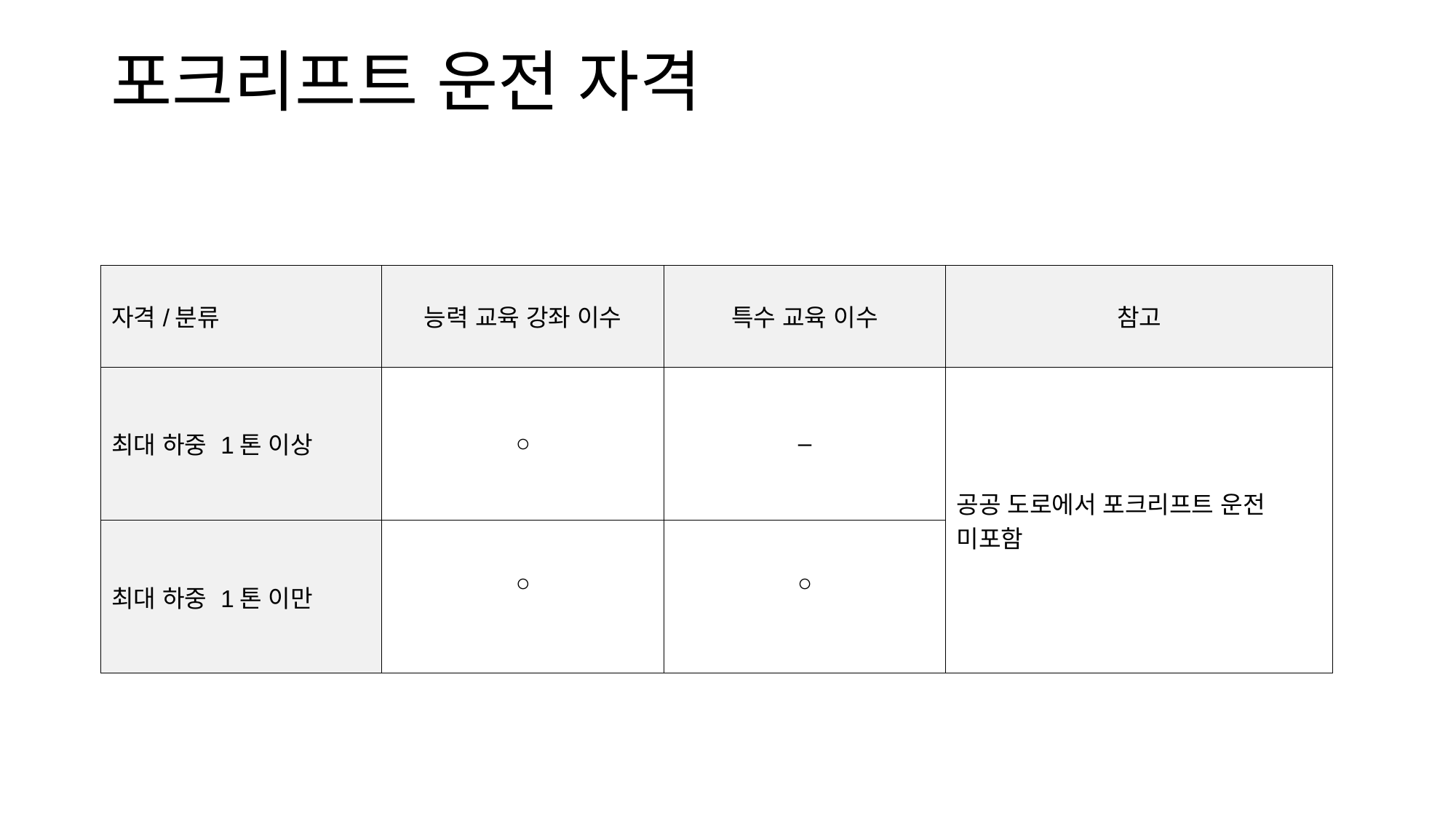

# 포크리프트 운전 자격
| 자격/분류 | 능력 교육 강좌 이수 | 특수 교육 이수 | 참고 |
| --- | --- | --- | --- |
| 최대 하중 1톤 이상 | ○ | – | 공공 도로에서 포크리프트 운전 미포함 |
| 최대 하중 1톤 이만 | ○ | ○ |  |